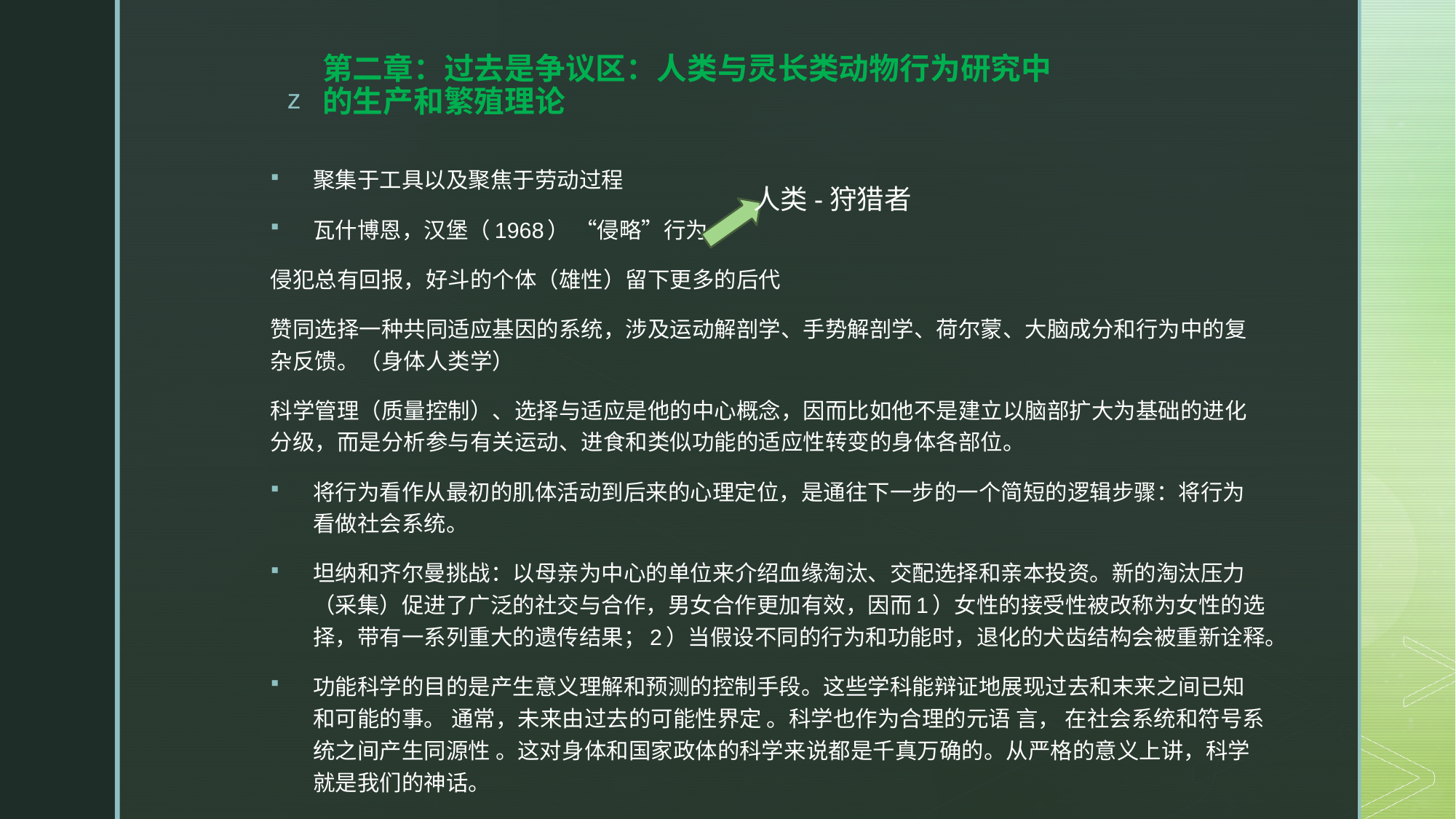

# 第二章：过去是争议区：人类与灵长类动物行为研究中的生产和繁殖理论
聚集于工具以及聚焦于劳动过程
瓦什博恩，汉堡（1968） “侵略”行为
侵犯总有回报，好斗的个体（雄性）留下更多的后代
赞同选择一种共同适应基因的系统，涉及运动解剖学、手势解剖学、荷尔蒙、大脑成分和行为中的复杂反馈。（身体人类学）
科学管理（质量控制）、选择与适应是他的中心概念，因而比如他不是建立以脑部扩大为基础的进化分级，而是分析参与有关运动、进食和类似功能的适应性转变的身体各部位。
将行为看作从最初的肌体活动到后来的心理定位，是通往下一步的一个简短的逻辑步骤：将行为看做社会系统。
坦纳和齐尔曼挑战：以母亲为中心的单位来介绍血缘淘汰、交配选择和亲本投资。新的淘汰压力（采集）促进了广泛的社交与合作，男女合作更加有效，因而1）女性的接受性被改称为女性的选择，带有一系列重大的遗传结果；2）当假设不同的行为和功能时，退化的犬齿结构会被重新诠释。
功能科学的目的是产生意义理解和预测的控制手段。这些学科能辩证地展现过去和末来之间已知和可能的事。 通常，未来由过去的可能性界定 。科学也作为合理的元语 言， 在社会系统和符号系统之间产生同源性 。这对身体和国家政体的科学来说都是千真万确的。从严格的意义上讲，科学就是我们的神话。

人类-狩猎者